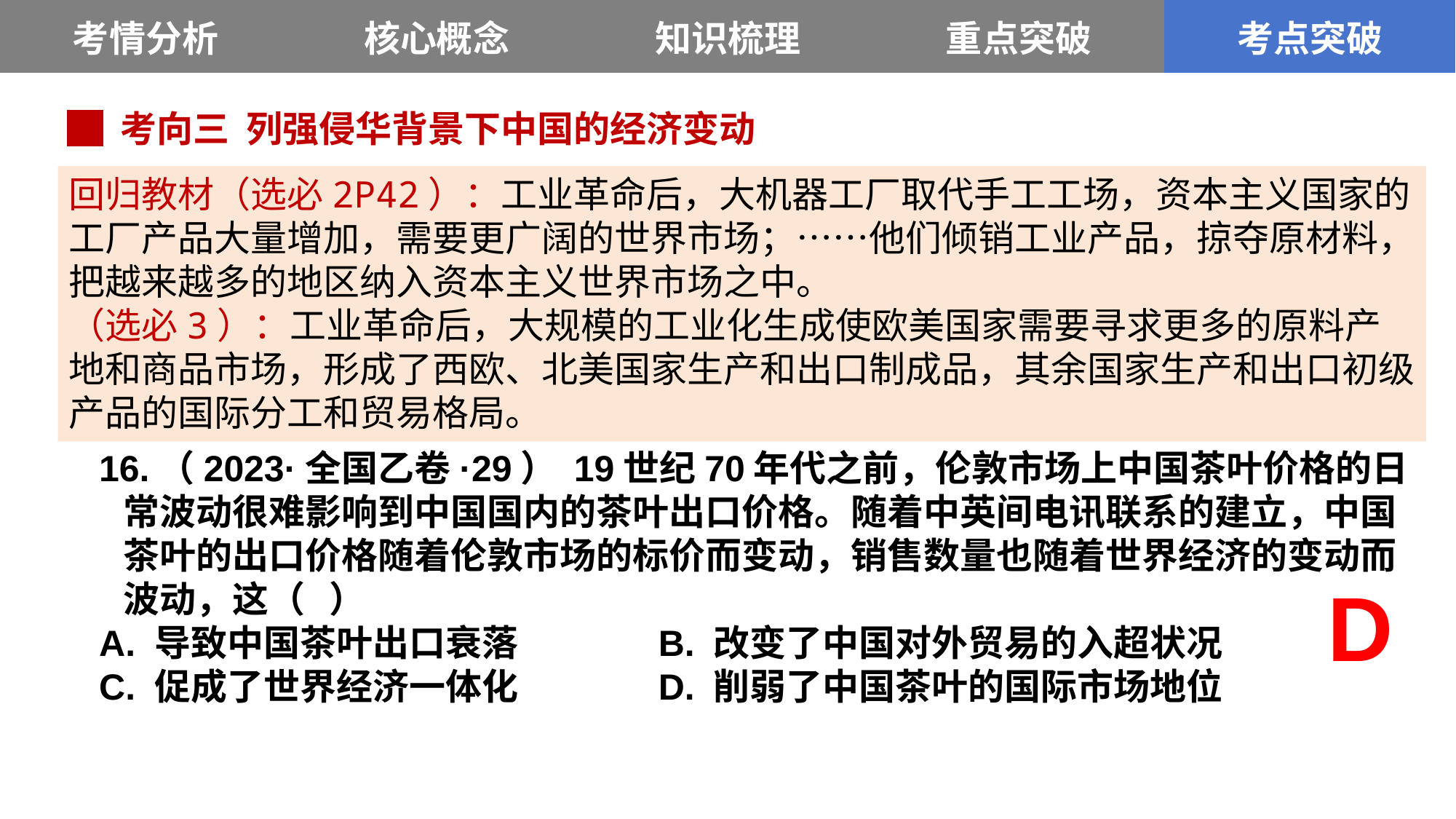

| 考情分析 | 核心概念 | 知识梳理 | 重点突破 | 考点突破 |
| --- | --- | --- | --- | --- |
█ 考向三  列强侵华背景下中国的经济变动
回归教材（选必2P42）：工业革命后，大机器工厂取代手工工场，资本主义国家的工厂产品大量增加，需要更广阔的世界市场；……他们倾销工业产品，掠夺原材料，把越来越多的地区纳入资本主义世界市场之中。
（选必3）：工业革命后，大规模的工业化生成使欧美国家需要寻求更多的原料产地和商品市场，形成了西欧、北美国家生产和出口制成品，其余国家生产和出口初级产品的国际分工和贸易格局。
15.（2024·甘肃卷·6）19世纪70年代，英、日等国一方面以廉价棉纱倾销中国，另一方面从中国大量进口棉花，致使中国市场棉贵纱贱。到19世纪80年代，中国棉纱进口量与棉花出口量都大幅增加。纱进棉出的“纱花对流”现象加剧，这表明当时中国（    ）
  A. 民族企业生产力迅速提高      B. 自给自足的自然经济解体
  C. 卷入国际分工和贸易格局      D. 传统家庭手工业日渐兴盛
16.（2023·全国乙卷·29） 19世纪70年代之前，伦敦市场上中国茶叶价格的日常波动很难影响到中国国内的茶叶出口价格。随着中英间电讯联系的建立，中国茶叶的出口价格随着伦敦市场的标价而变动，销售数量也随着世界经济的变动而波动，这（   ）
A. 导致中国茶叶出口衰落	           B. 改变了中国对外贸易的入超状况
C. 促成了世界经济一体化	           D. 削弱了中国茶叶的国际市场地位

C
D